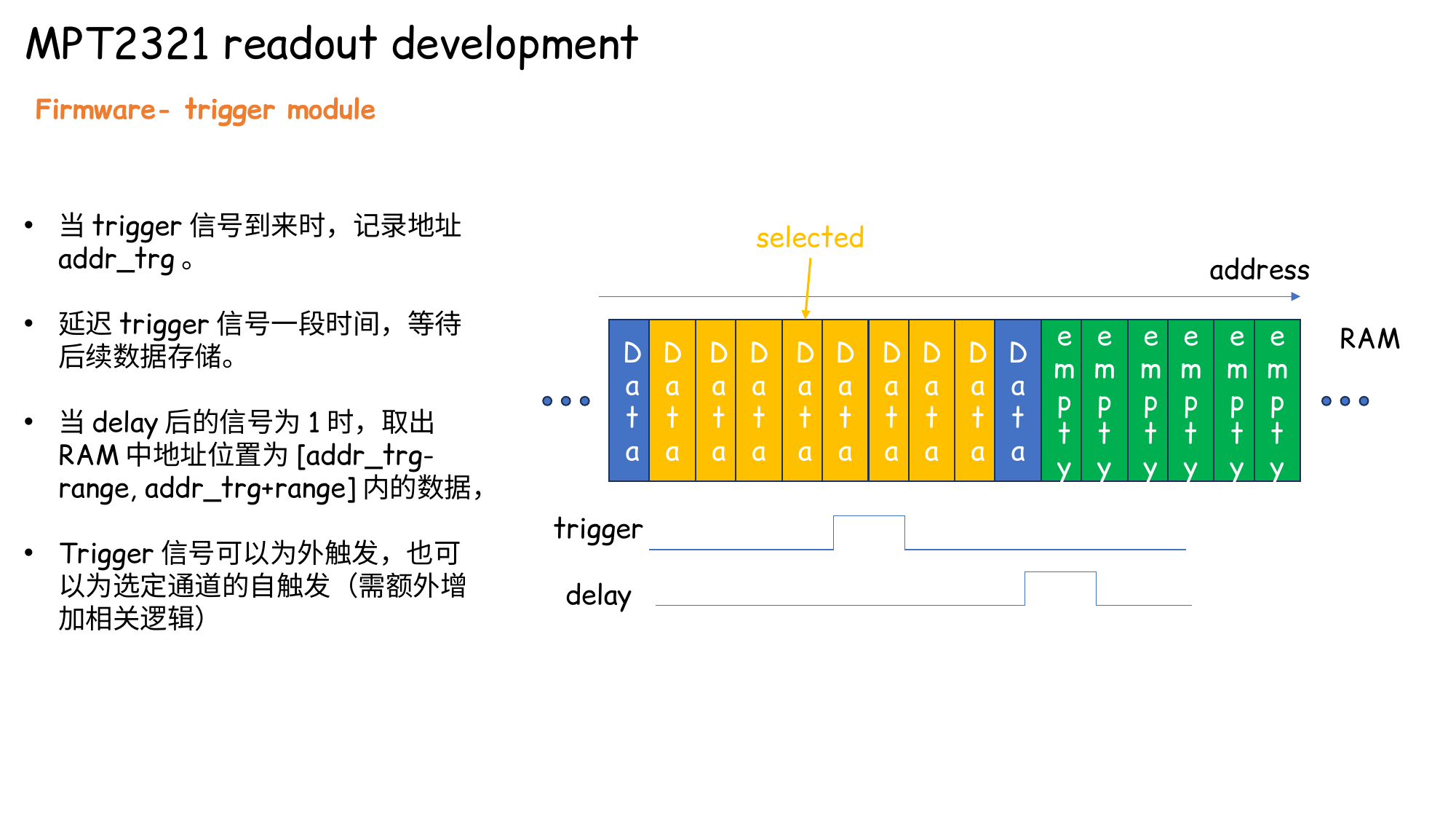

# MPT2321 readout development
Firmware- trigger module
当trigger信号到来时，记录地址addr_trg。

延迟trigger信号一段时间，等待后续数据存储。

当delay后的信号为1时，取出RAM中地址位置为[addr_trg-range, addr_trg+range]内的数据，

Trigger信号可以为外触发，也可以为选定通道的自触发（需额外增加相关逻辑）
selected
address
RAM
Data
Data
Data
Data
Data
Data
Data
Data
Data
Data
empty
empty
empty
empty
empty
empty

trigger
delay